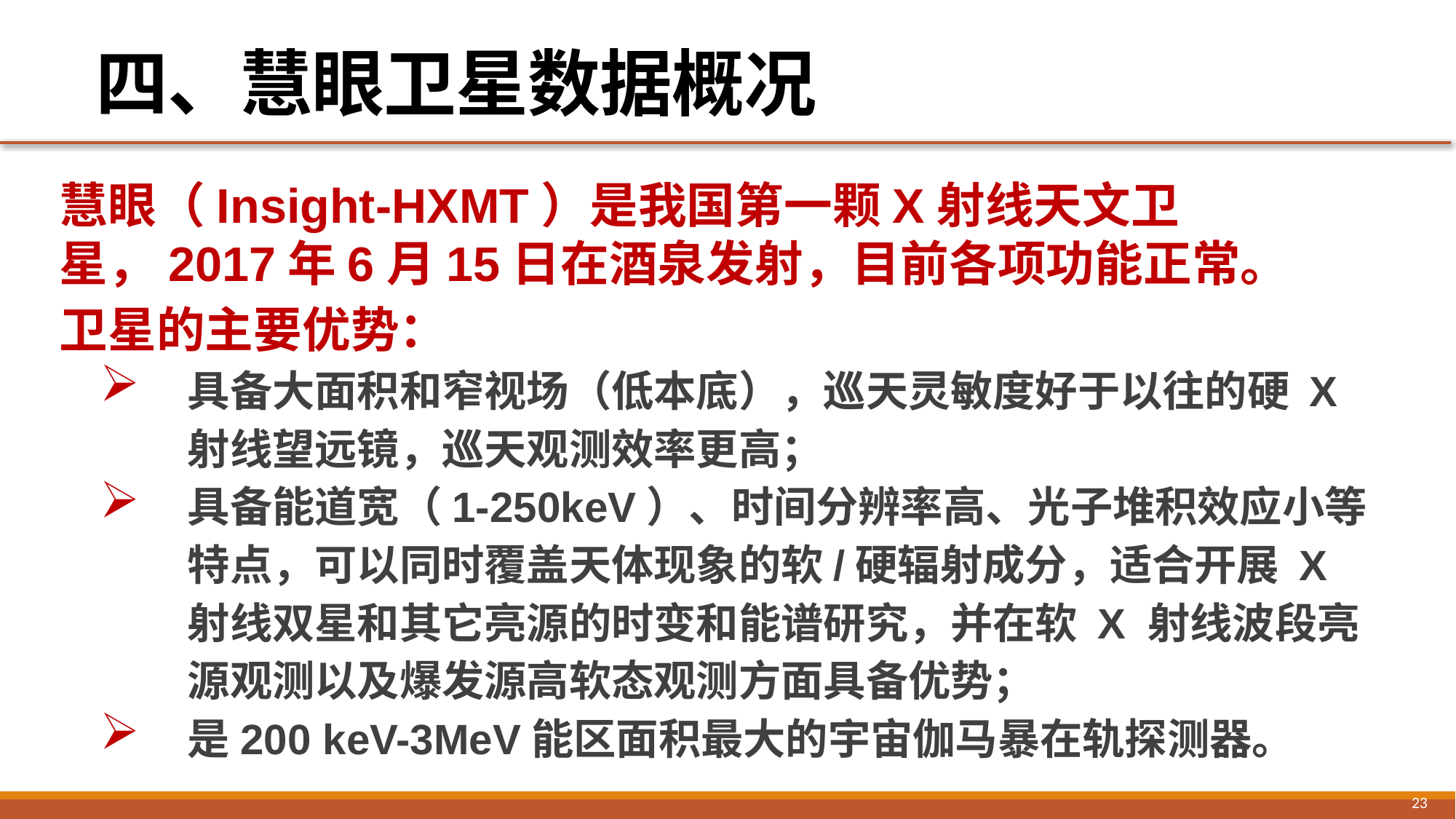

四、慧眼卫星数据概况
慧眼（Insight-HXMT）是我国第一颗X射线天文卫星，2017年6月15日在酒泉发射，目前各项功能正常。
卫星的主要优势：
具备大面积和窄视场（低本底），巡天灵敏度好于以往的硬 X 射线望远镜，巡天观测效率更高；
具备能道宽（1-250keV）、时间分辨率高、光子堆积效应小等特点，可以同时覆盖天体现象的软/硬辐射成分，适合开展 X 射线双星和其它亮源的时变和能谱研究，并在软 X 射线波段亮源观测以及爆发源高软态观测方面具备优势；
是200 keV-3MeV能区面积最大的宇宙伽马暴在轨探测器。
23